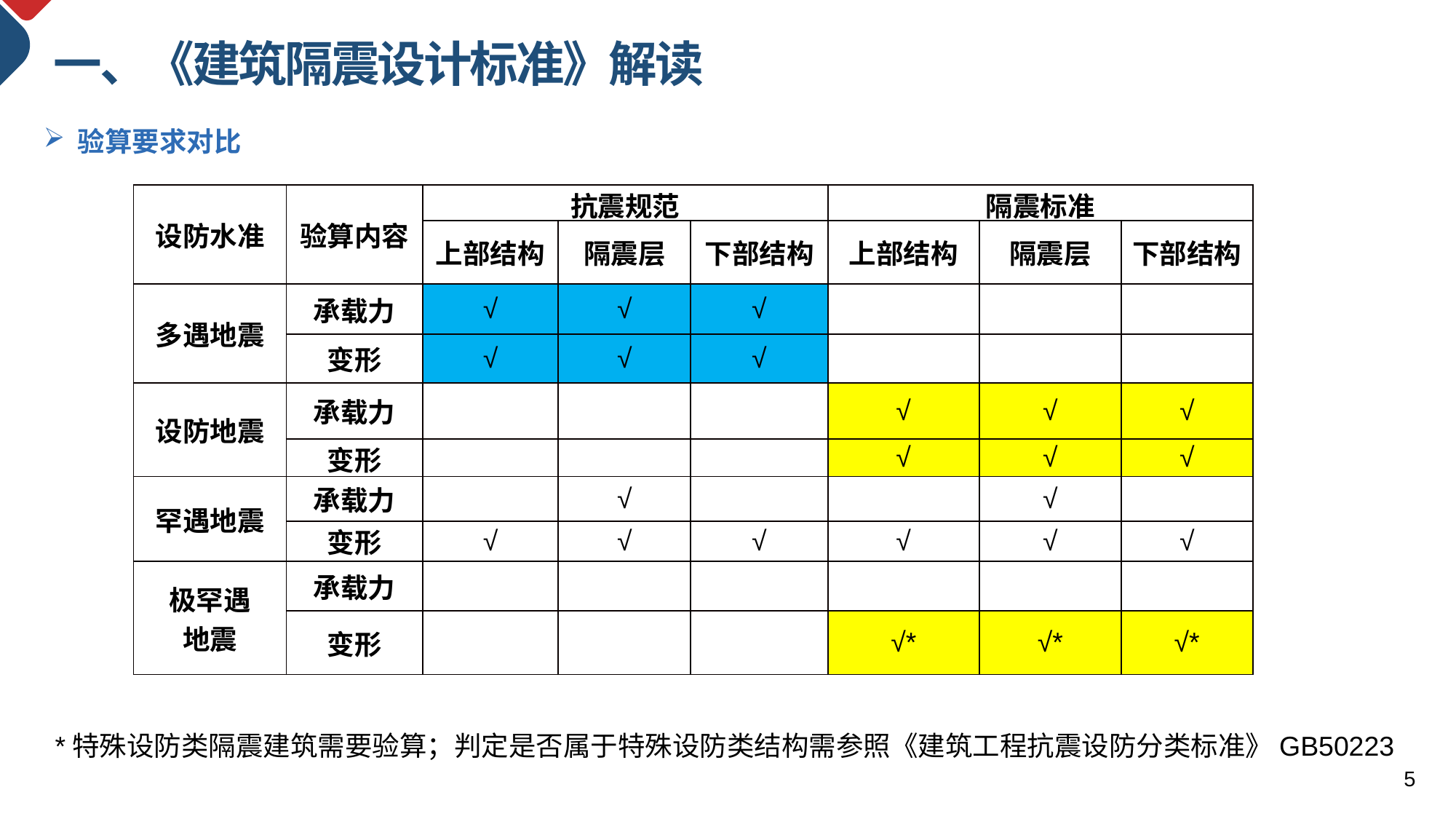

一、《建筑隔震设计标准》解读
验算要求对比
| 设防水准 | 验算内容 | 抗震规范 |  |  | 隔震标准 |  |  |
| --- | --- | --- | --- | --- | --- | --- | --- |
|  |  | 上部结构 | 隔震层 | 下部结构 | 上部结构 | 隔震层 | 下部结构 |
| 多遇地震 | 承载力 | √ | √ | √ |  |  |  |
|  | 变形 | √ | √ | √ |  |  |  |
| 设防地震 | 承载力 |  |  |  | √ | √ | √ |
|  | 变形 |  |  |  | √ | √ | √ |
| 罕遇地震 | 承载力 |  | √ |  |  | √ |  |
|  | 变形 | √ | √ | √ | √ | √ | √ |
| 极罕遇 地震 | 承载力 |  |  |  |  |  |  |
|  | 变形 |  |  |  | √\* | √\* | √\* |
*特殊设防类隔震建筑需要验算；判定是否属于特殊设防类结构需参照《建筑工程抗震设防分类标准》GB50223